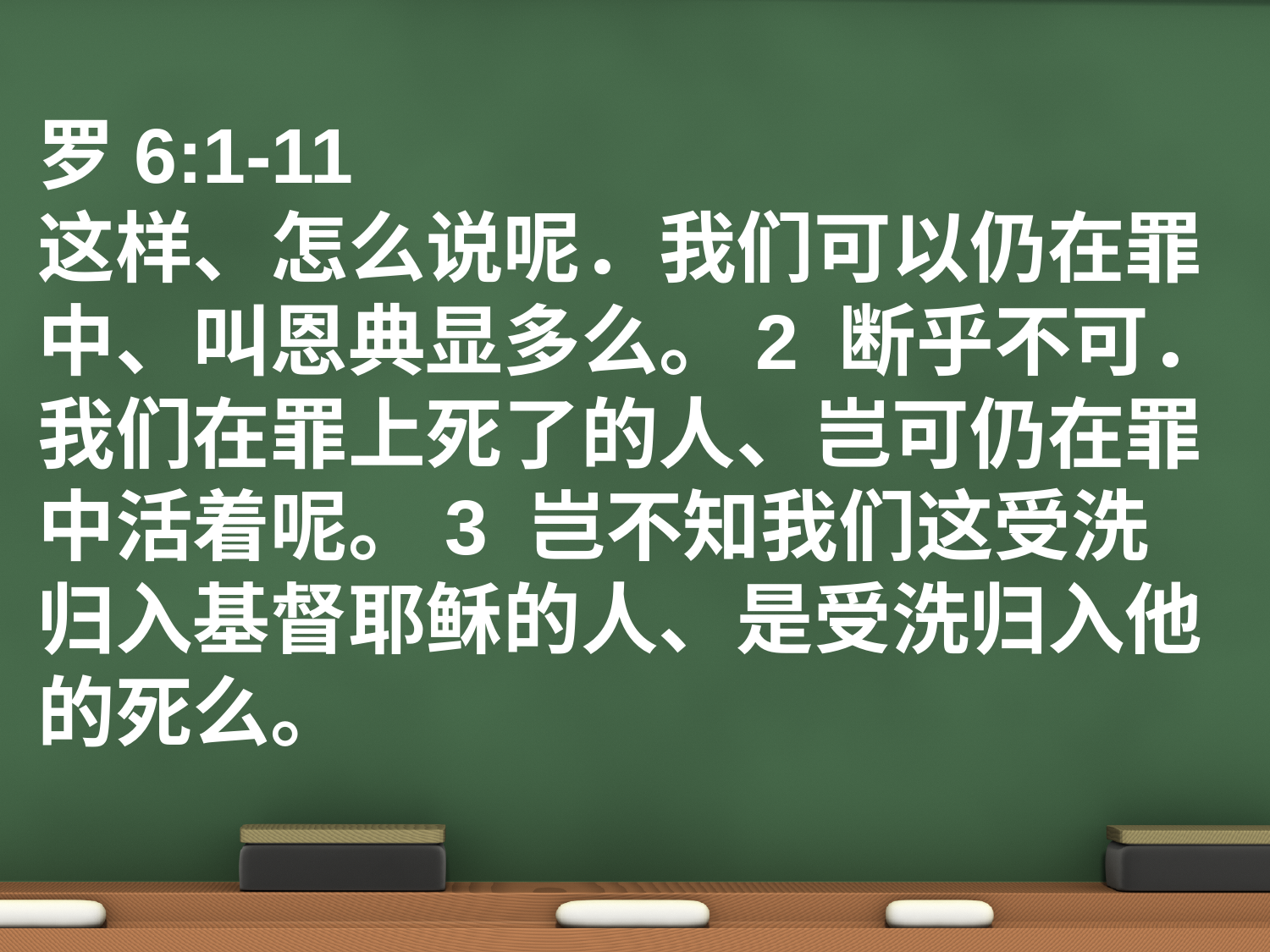

罗6:1-11
这样、怎么说呢．我们可以仍在罪中、叫恩典显多么。2 断乎不可．我们在罪上死了的人、岂可仍在罪中活着呢。3 岂不知我们这受洗归入基督耶稣的人、是受洗归入他的死么。